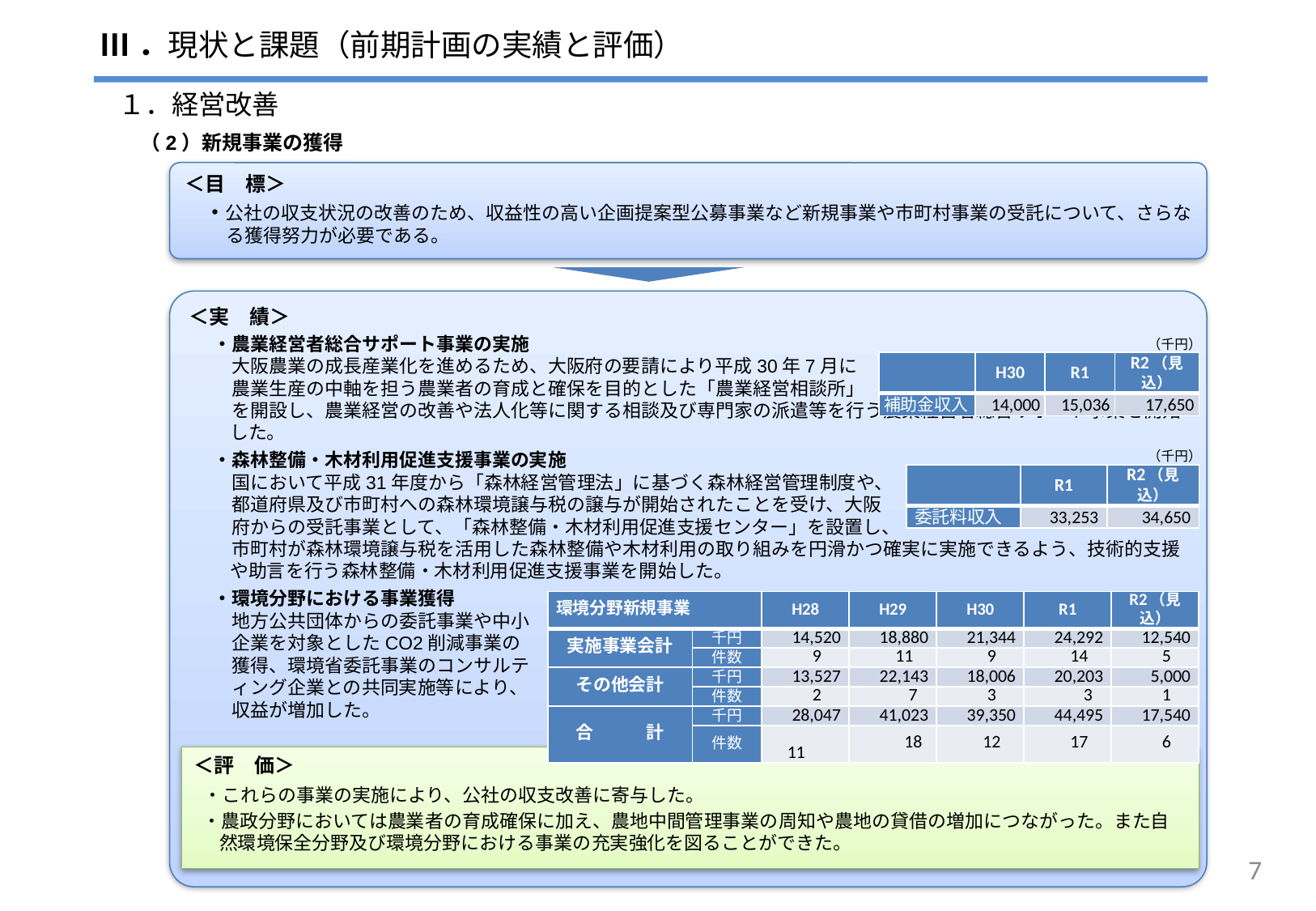

Ⅲ．現状と課題（前期計画の実績と評価）

 １．経営改善
（2）新規事業の獲得
＜目　標＞
　・公社の収支状況の改善のため、収益性の高い企画提案型公募事業など新規事業や市町村事業の受託について、さらなる獲得努力が必要である。

＜実　績＞
・農業経営者総合サポート事業の実施
　大阪農業の成長産業化を進めるため、大阪府の要請により平成30年7月に
　農業生産の中軸を担う農業者の育成と確保を目的とした「農業経営相談所」
　を開設し、農業経営の改善や法人化等に関する相談及び専門家の派遣等を行う農業経営者総合サポート事業を開始した。
・森林整備・木材利用促進支援事業の実施
　国において平成31年度から「森林経営管理法」に基づく森林経営管理制度や、
　都道府県及び市町村への森林環境譲与税の譲与が開始されたことを受け、大阪
　府からの受託事業として、「森林整備・木材利用促進支援センター」を設置し、
　市町村が森林環境譲与税を活用した森林整備や木材利用の取り組みを円滑かつ確実に実施できるよう、技術的支援や助言を行う森林整備・木材利用促進支援事業を開始した。
・環境分野における事業獲得
　地方公共団体からの委託事業や中小
　企業を対象としたCO2削減事業の
　獲得、環境省委託事業のコンサルテ
　ィング企業との共同実施等により、
　収益が増加した。

（千円）
|  | H30 | R1 | R2（見込） |
| --- | --- | --- | --- |
| 補助金収入 | 14,000 | 15,036 | 17,650 |
（千円）
|  | R1 | R2（見込） |
| --- | --- | --- |
| 委託料収入 | 33,253 | 34,650 |
| 環境分野新規事業 |  | H28 | H29 | H30 | R1 | R2（見込） |
| --- | --- | --- | --- | --- | --- | --- |
| 実施事業会計 | 千円 | 14,520 | 18,880 | 21,344 | 24,292 | 12,540 |
|  | 件数 | 9 | 11 | 9 | 14 | 5 |
| その他会計 | 千円 | 13,527 | 22,143 | 18,006 | 20,203 | 5,000 |
|  | 件数 | 2 | 7 | 3 | 3 | 1 |
| 合　　　計 | 千円 | 28,047 | 41,023 | 39,350 | 44,495 | 17,540 |
|  | 件数 | 11 | 18 | 12 | 17 | 6 |
＜評　価＞
 ・これらの事業の実施により、公社の収支改善に寄与した。
 ・農政分野においては農業者の育成確保に加え、農地中間管理事業の周知や農地の貸借の増加につながった。また自然環境保全分野及び環境分野における事業の充実強化を図ることができた。

7